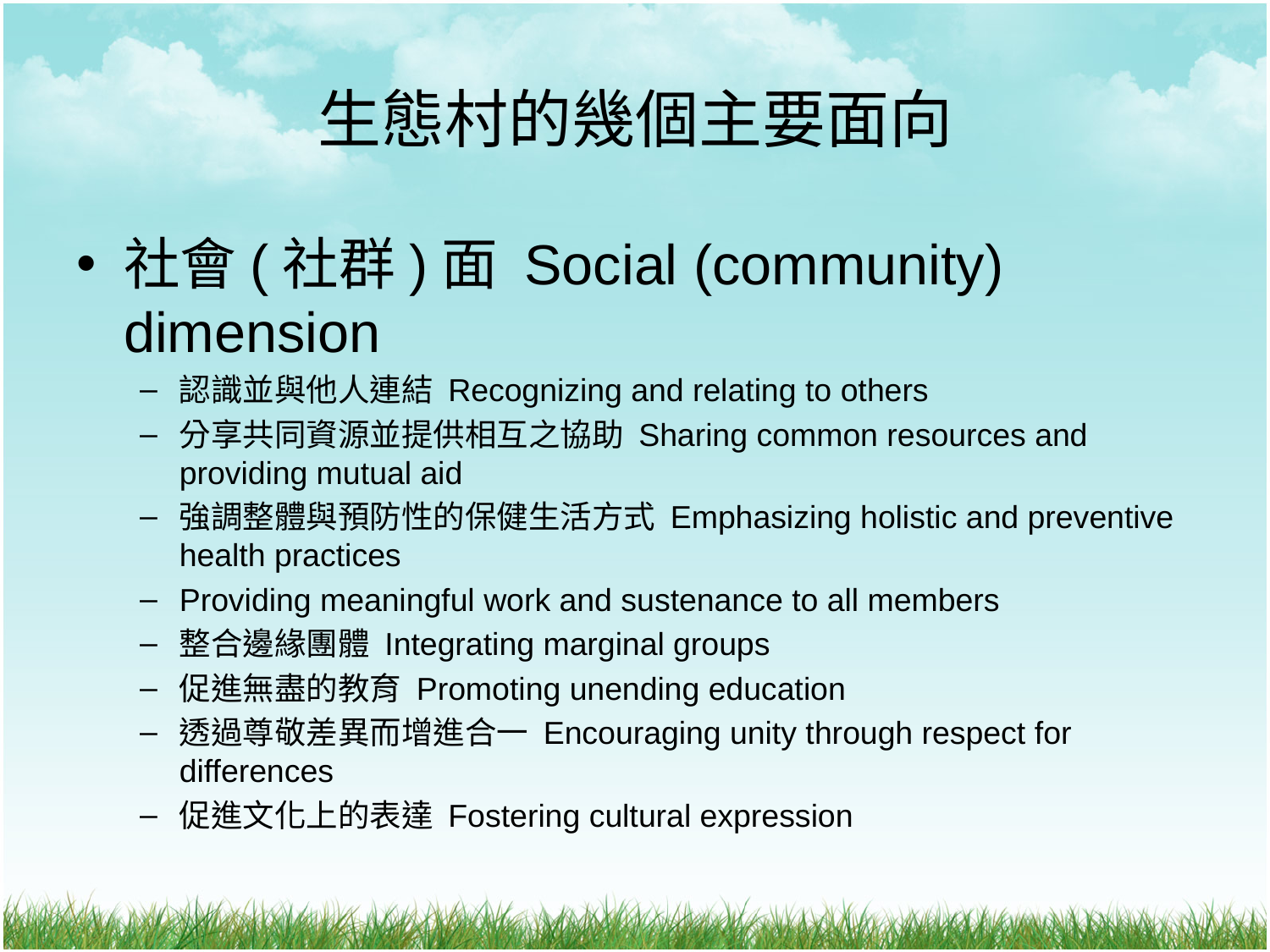

# 生態村的幾個主要面向
社會(社群)面 Social (community) dimension
認識並與他人連結 Recognizing and relating to others
分享共同資源並提供相互之協助 Sharing common resources and providing mutual aid
強調整體與預防性的保健生活方式 Emphasizing holistic and preventive health practices
Providing meaningful work and sustenance to all members
整合邊緣團體 Integrating marginal groups
促進無盡的教育 Promoting unending education
透過尊敬差異而增進合一 Encouraging unity through respect for differences
促進文化上的表達 Fostering cultural expression